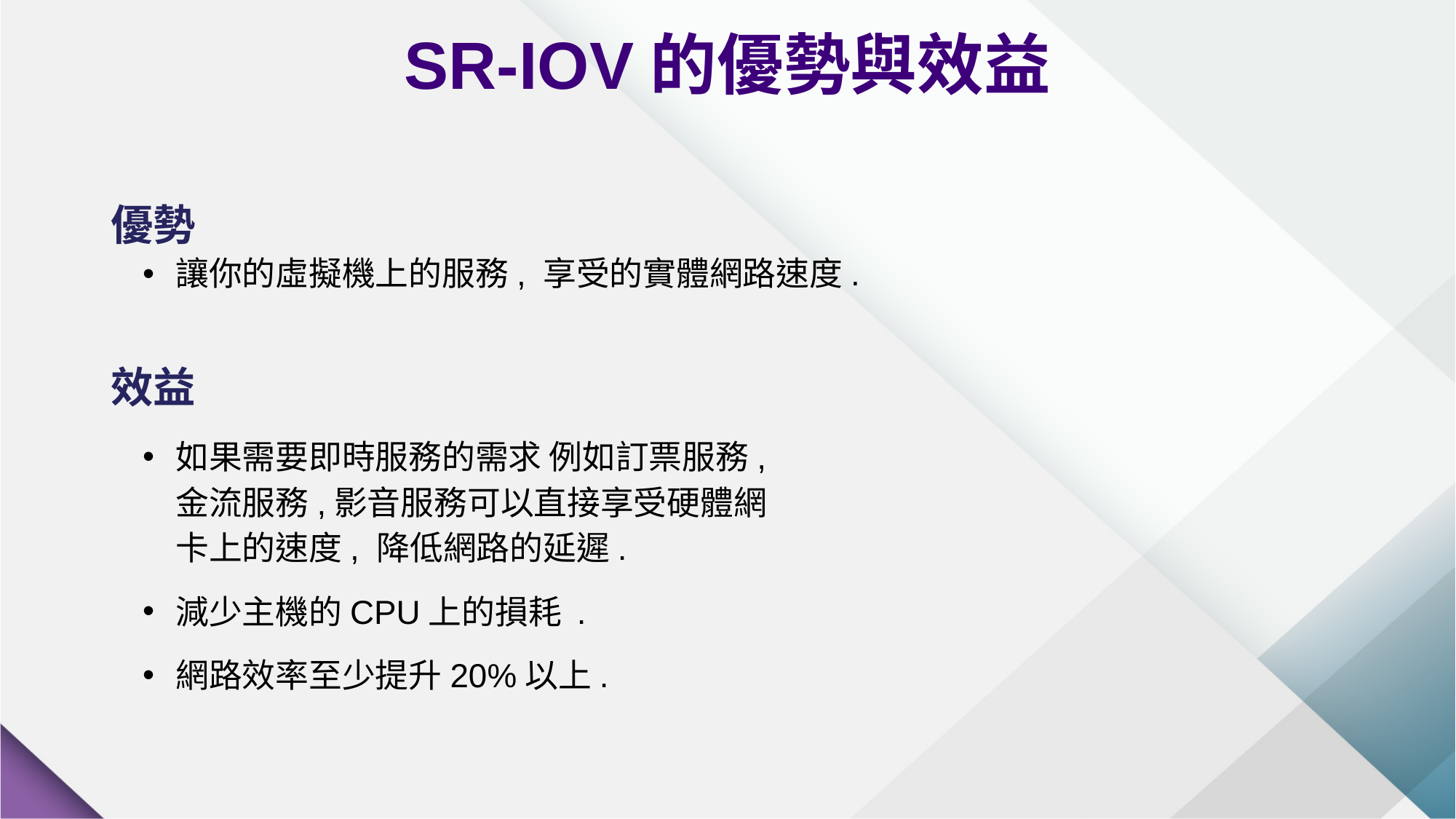

SR-IOV的優勢與效益
優勢
讓你的虛擬機上的服務, 享受的實體網路速度.
效益
如果需要即時服務的需求 例如訂票服務, 金流服務,影音服務可以直接享受硬體網卡上的速度, 降低網路的延遲.
減少主機的CPU上的損耗 .
網路效率至少提升20%以上.